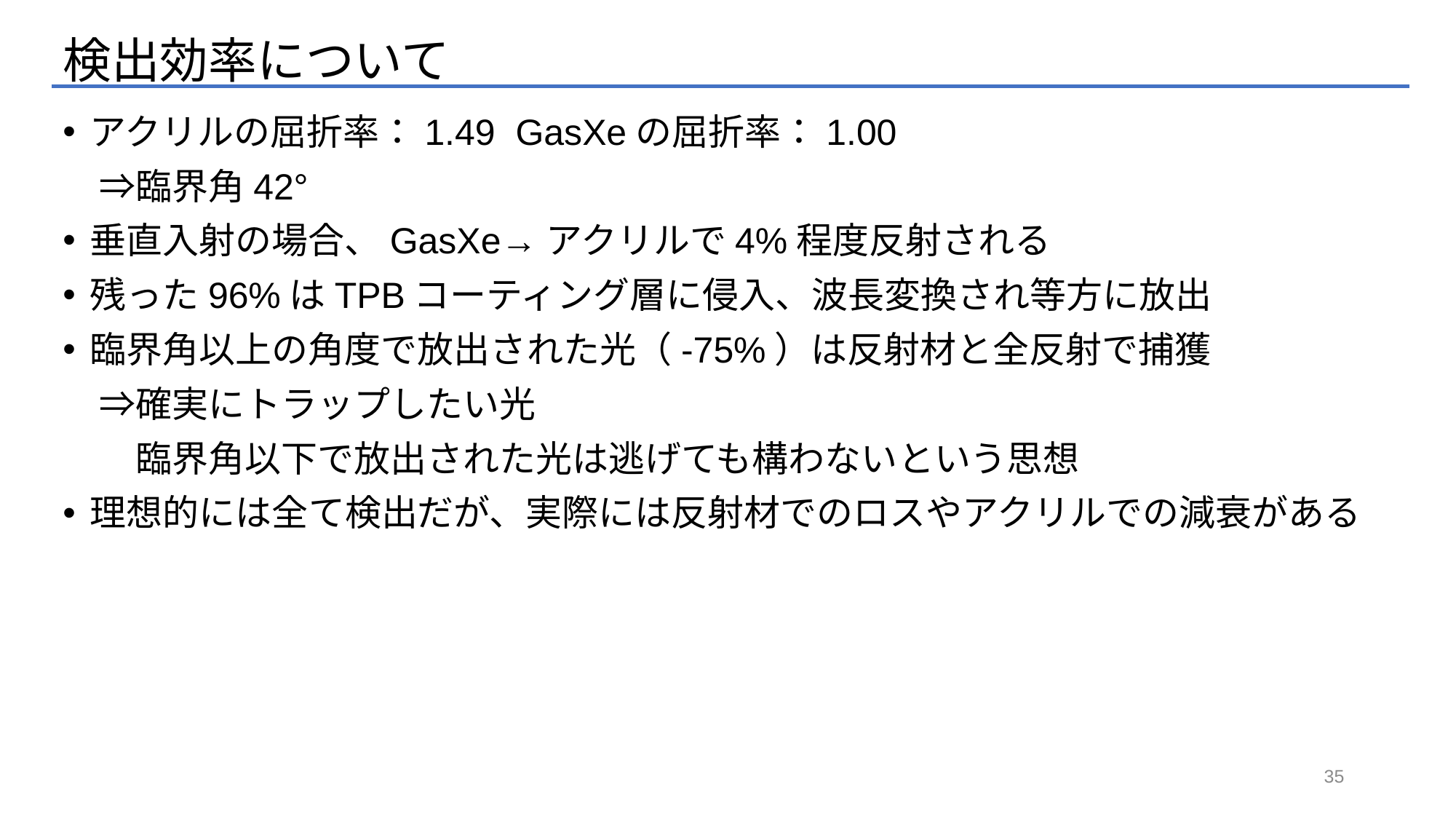

# 検出効率について
アクリルの屈折率：1.49  GasXeの屈折率：1.00
　⇒臨界角42°
垂直入射の場合、GasXe→アクリルで4%程度反射される
残った96%はTPBコーティング層に侵入、波長変換され等方に放出
臨界角以上の角度で放出された光（-75%）は反射材と全反射で捕獲
　⇒確実にトラップしたい光
　　臨界角以下で放出された光は逃げても構わないという思想
理想的には全て検出だが、実際には反射材でのロスやアクリルでの減衰がある

35